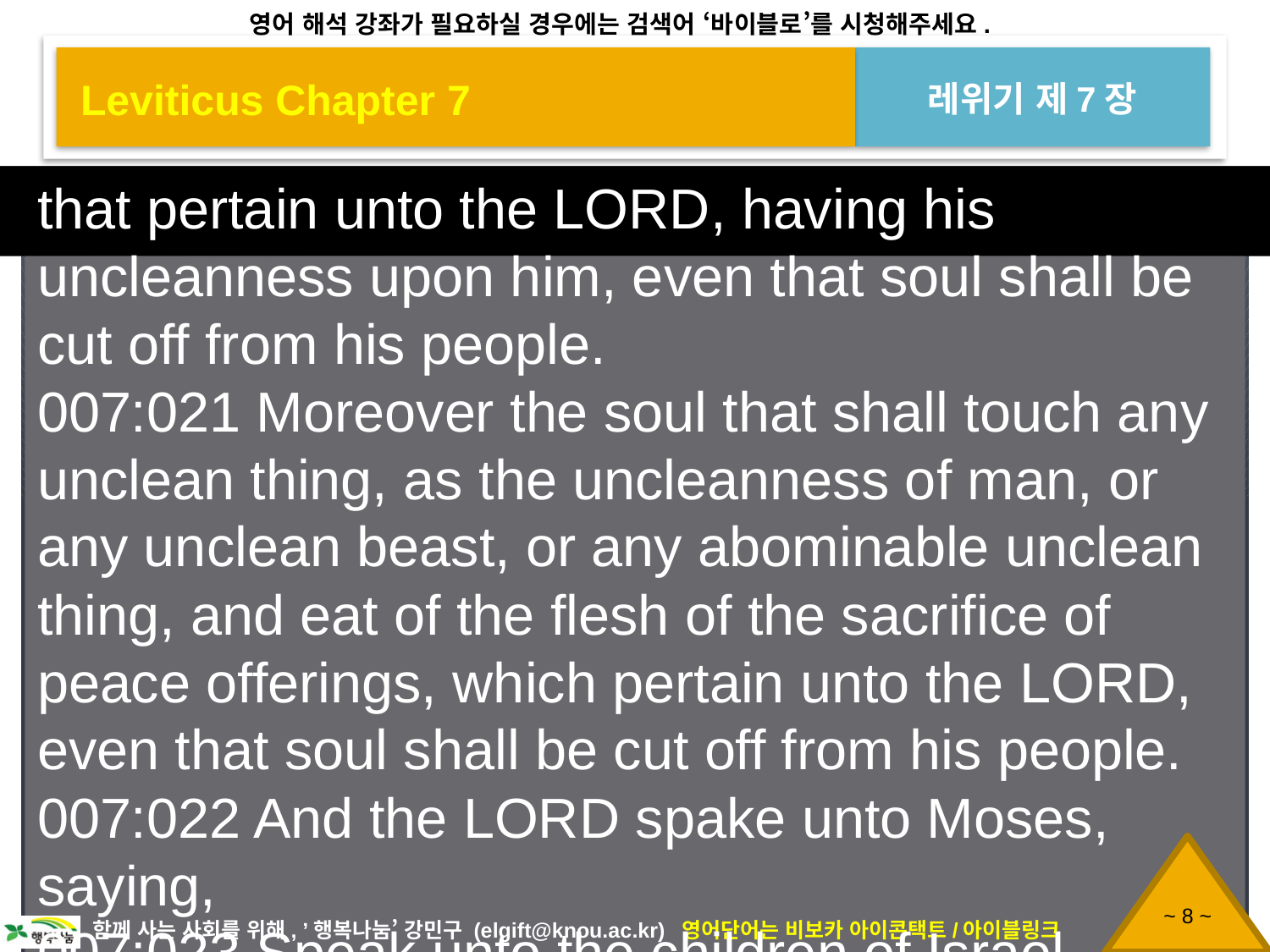

Leviticus Chapter 7
레위기 제7장
that pertain unto the LORD, having his uncleanness upon him, even that soul shall be cut off from his people.
007:021 Moreover the soul that shall touch any unclean thing, as the uncleanness of man, or any unclean beast, or any abominable unclean thing, and eat of the flesh of the sacrifice of peace offerings, which pertain unto the LORD, even that soul shall be cut off from his people.
007:022 And the LORD spake unto Moses, saying,
007:023 Speak unto the children of Israel, saying,